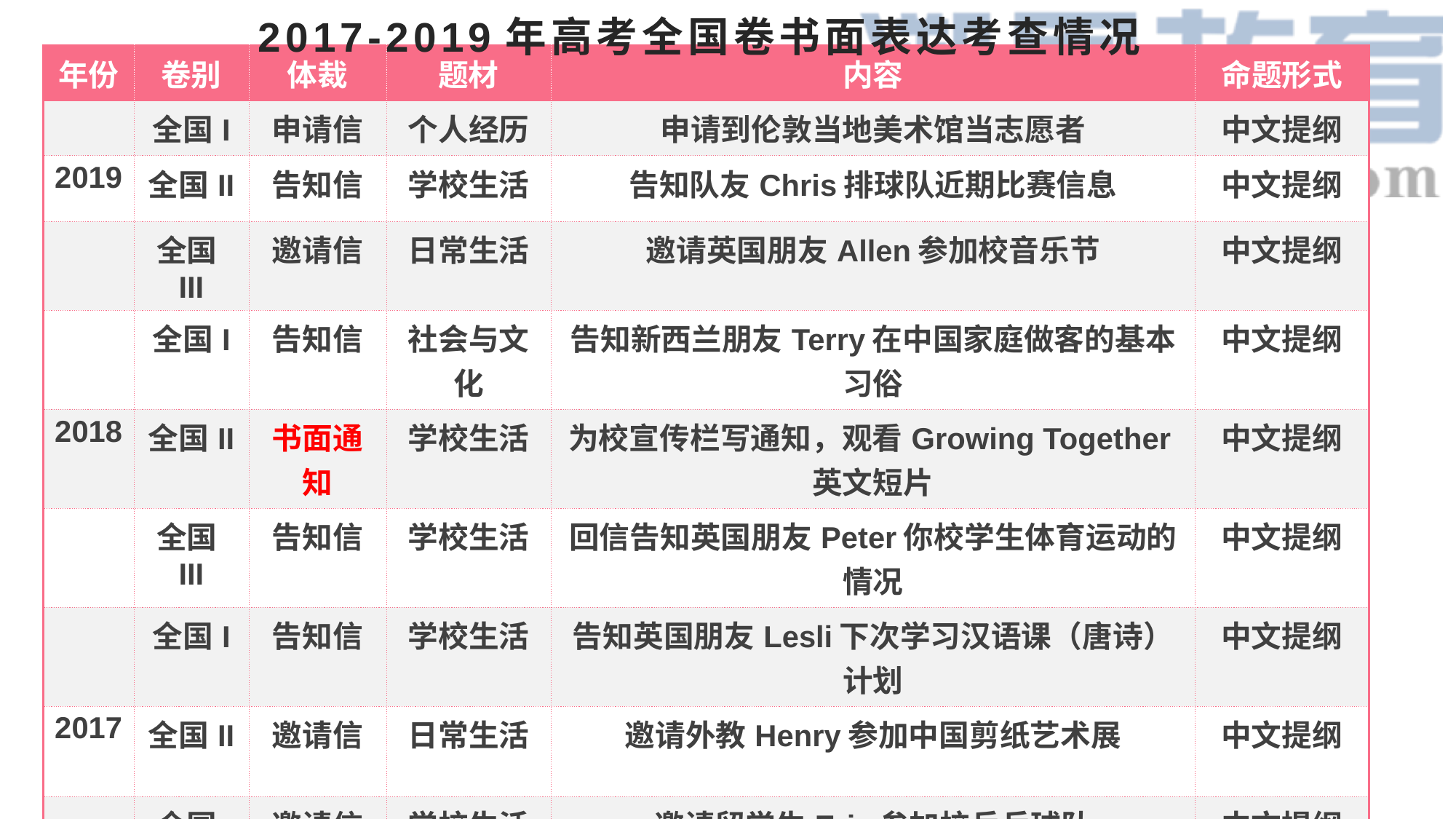

2017-2019年高考全国卷书面表达考查情况
| 年份 | 卷别 | 体裁 | 题材 | 内容 | 命题形式 |
| --- | --- | --- | --- | --- | --- |
|  | 全国I | 申请信 | 个人经历 | 申请到伦敦当地美术馆当志愿者 | 中文提纲 |
| 2019 | 全国II | 告知信 | 学校生活 | 告知队友Chris排球队近期比赛信息 | 中文提纲 |
|  | 全国III | 邀请信 | 日常生活 | 邀请英国朋友Allen参加校音乐节 | 中文提纲 |
|  | 全国I | 告知信 | 社会与文化 | 告知新西兰朋友Terry在中国家庭做客的基本习俗 | 中文提纲 |
| 2018 | 全国II | 书面通知 | 学校生活 | 为校宣传栏写通知，观看Growing Together英文短片 | 中文提纲 |
|  | 全国III | 告知信 | 学校生活 | 回信告知英国朋友Peter你校学生体育运动的情况 | 中文提纲 |
|  | 全国I | 告知信 | 学校生活 | 告知英国朋友Lesli下次学习汉语课（唐诗）计划 | 中文提纲 |
| 2017 | 全国II | 邀请信 | 日常生活 | 邀请外教Henry参加中国剪纸艺术展 | 中文提纲 |
|  | 全国III | 邀请信 | 学校生活 | 邀请留学生Eric参加校乒乓球队 | 中文提纲 |